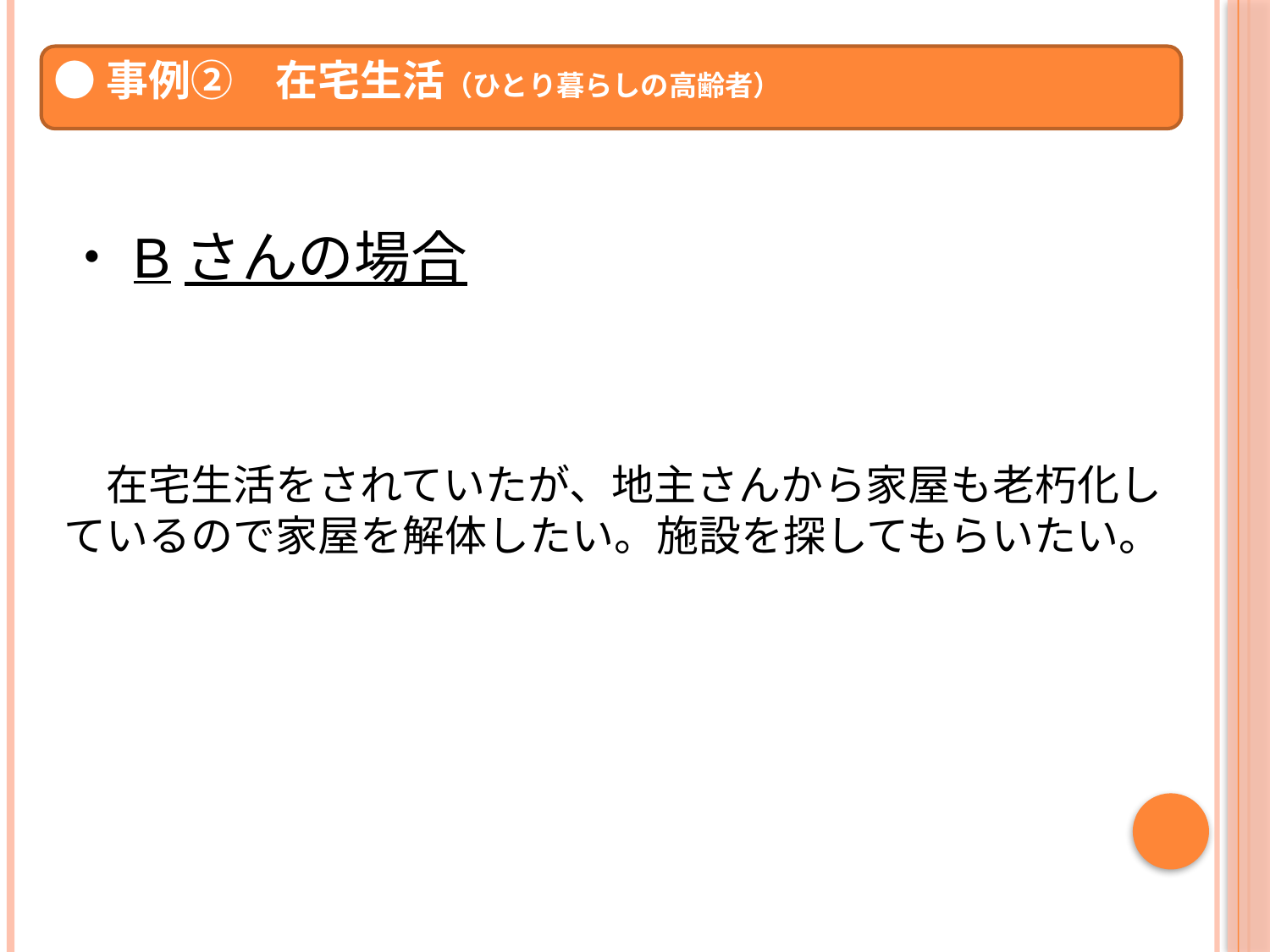

●事例②　在宅生活（ひとり暮らしの高齢者）

・Bさんの場合

　在宅生活をされていたが、地主さんから家屋も老朽化しているので家屋を解体したい。施設を探してもらいたい。